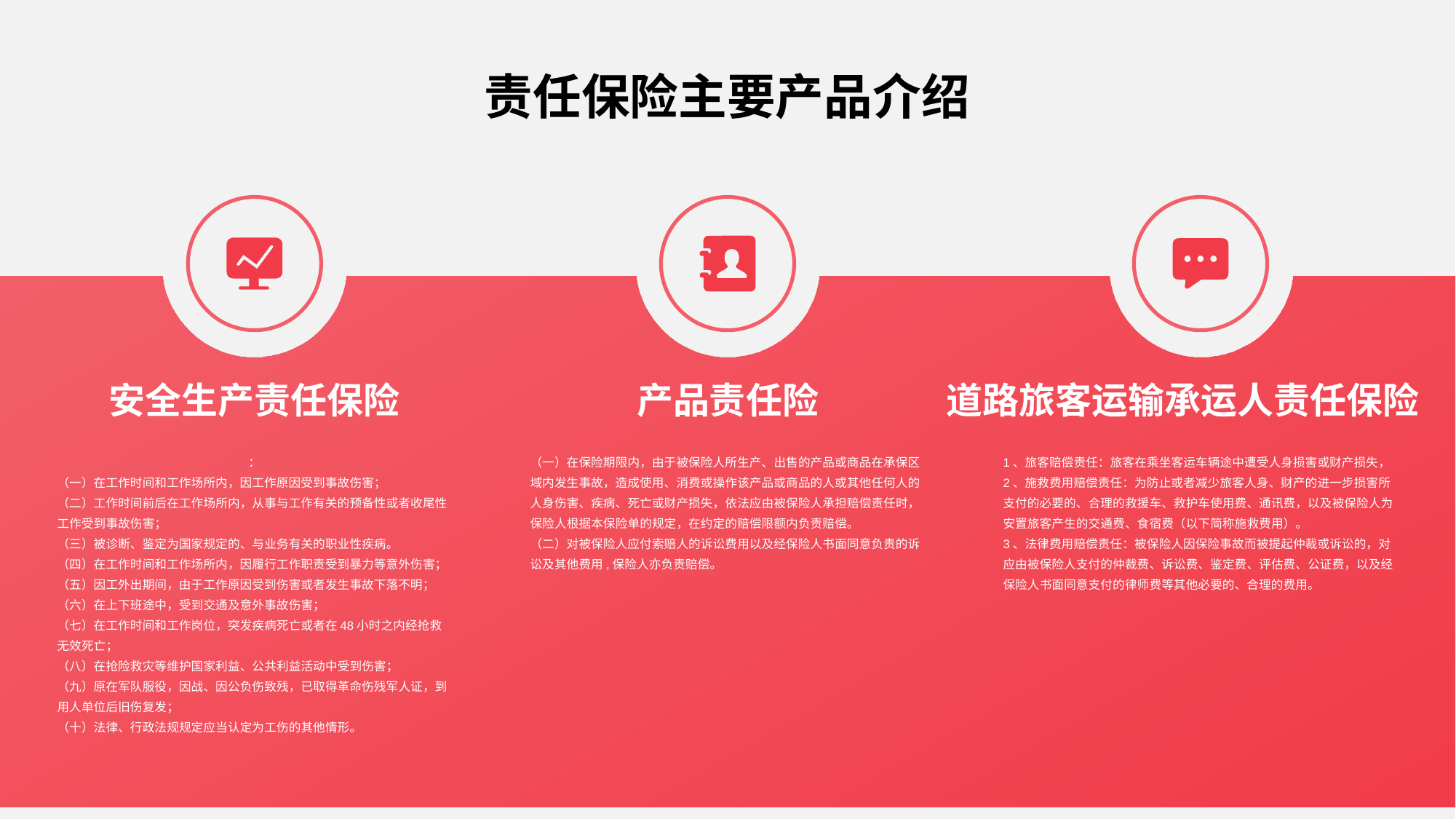

# 责任保险主要产品介绍

道路旅客运输承运人责任保险
安全生产责任保险
产品责任险
：
（一）在工作时间和工作场所内，因工作原因受到事故伤害；
（二）工作时间前后在工作场所内，从事与工作有关的预备性或者收尾性工作受到事故伤害；
（三）被诊断、鉴定为国家规定的、与业务有关的职业性疾病。
（四）在工作时间和工作场所内，因履行工作职责受到暴力等意外伤害；
（五）因工外出期间，由于工作原因受到伤害或者发生事故下落不明；
（六）在上下班途中，受到交通及意外事故伤害；
（七）在工作时间和工作岗位，突发疾病死亡或者在48小时之内经抢救无效死亡；
（八）在抢险救灾等维护国家利益、公共利益活动中受到伤害；
（九）原在军队服役，因战、因公负伤致残，已取得革命伤残军人证，到用人单位后旧伤复发；
（十）法律、行政法规规定应当认定为工伤的其他情形。
（一）在保险期限内，由于被保险人所生产、出售的产品或商品在承保区域内发生事故，造成使用、消费或操作该产品或商品的人或其他任何人的人身伤害、疾病、死亡或财产损失，依法应由被保险人承担赔偿责任时，保险人根据本保险单的规定，在约定的赔偿限额内负责赔偿。
（二）对被保险人应付索赔人的诉讼费用以及经保险人书面同意负责的诉讼及其他费用,保险人亦负责赔偿。
1、旅客赔偿责任：旅客在乘坐客运车辆途中遭受人身损害或财产损失，
2、施救费用赔偿责任：为防止或者减少旅客人身、财产的进一步损害所支付的必要的、合理的救援车、救护车使用费、通讯费，以及被保险人为安置旅客产生的交通费、食宿费（以下简称施救费用）。
3、法律费用赔偿责任：被保险人因保险事故而被提起仲裁或诉讼的，对应由被保险人支付的仲裁费、诉讼费、鉴定费、评估费、公证费，以及经保险人书面同意支付的律师费等其他必要的、合理的费用。
9